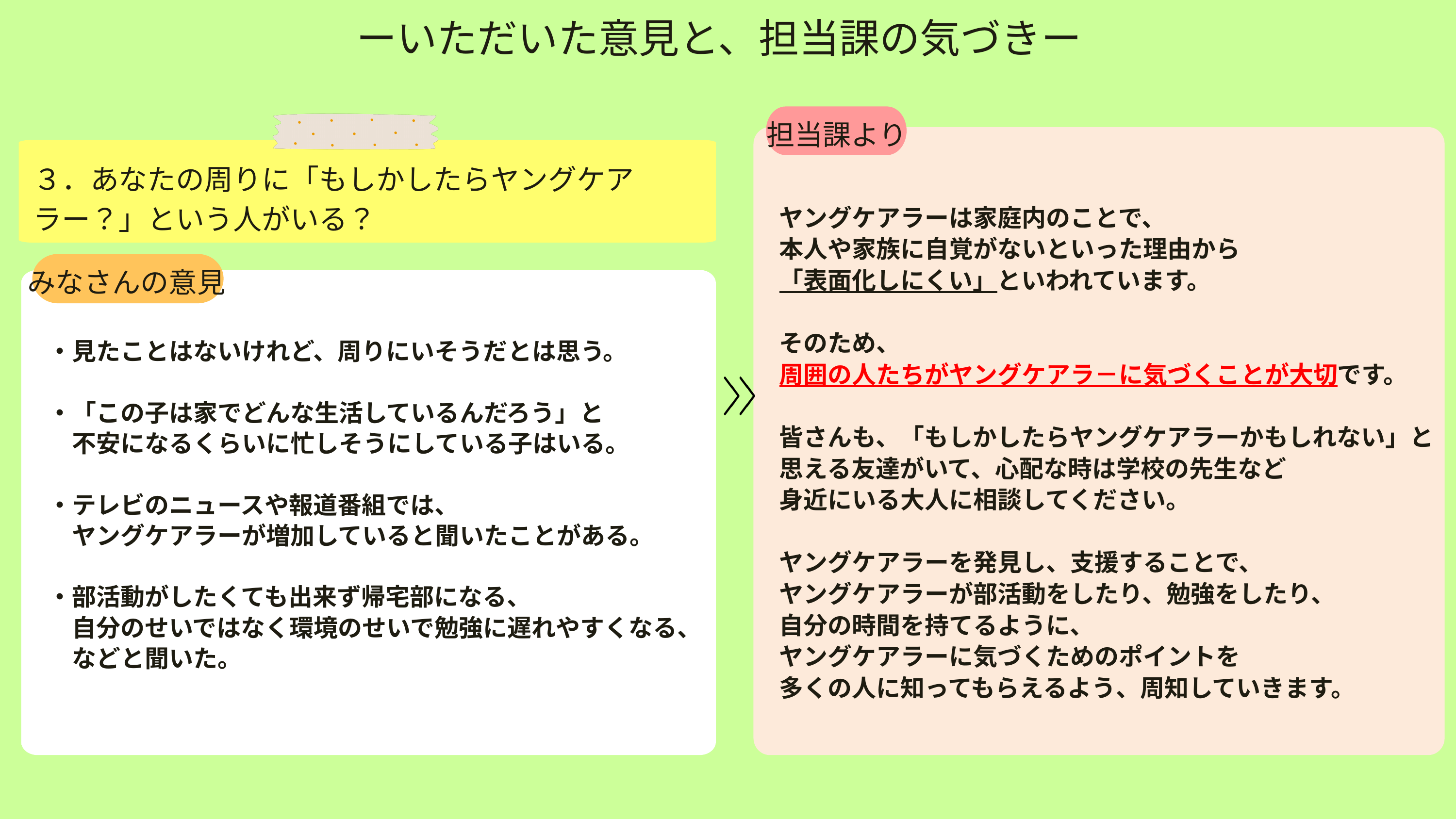

ーいただいた意見と、担当課の気づきー
担当課より

３．あなたの周りに「もしかしたらヤングケアラー？」という人がいる？
ヤングケアラーは家庭内のことで、
本人や家族に自覚がないといった理由から
「表面化しにくい」といわれています。

そのため、
周囲の人たちがヤングケアラ－に気づくことが大切です。

皆さんも、「もしかしたらヤングケアラーかもしれない」と
思える友達がいて、心配な時は学校の先生など
身近にいる大人に相談してください。

ヤングケアラーを発見し、支援することで、
ヤングケアラーが部活動をしたり、勉強をしたり、
自分の時間を持てるように、
ヤングケアラーに気づくためのポイントを
多くの人に知ってもらえるよう、周知していきます。

みなさんの意見

・見たことはないけれど、周りにいそうだとは思う。

・「この子は家でどんな生活しているんだろう」と
　不安になるくらいに忙しそうにしている子はいる。

・テレビのニュースや報道番組では、
　ヤングケアラーが増加していると聞いたことがある。

・部活動がしたくても出来ず帰宅部になる、
　自分のせいではなく環境のせいで勉強に遅れやすくなる、
　などと聞いた。